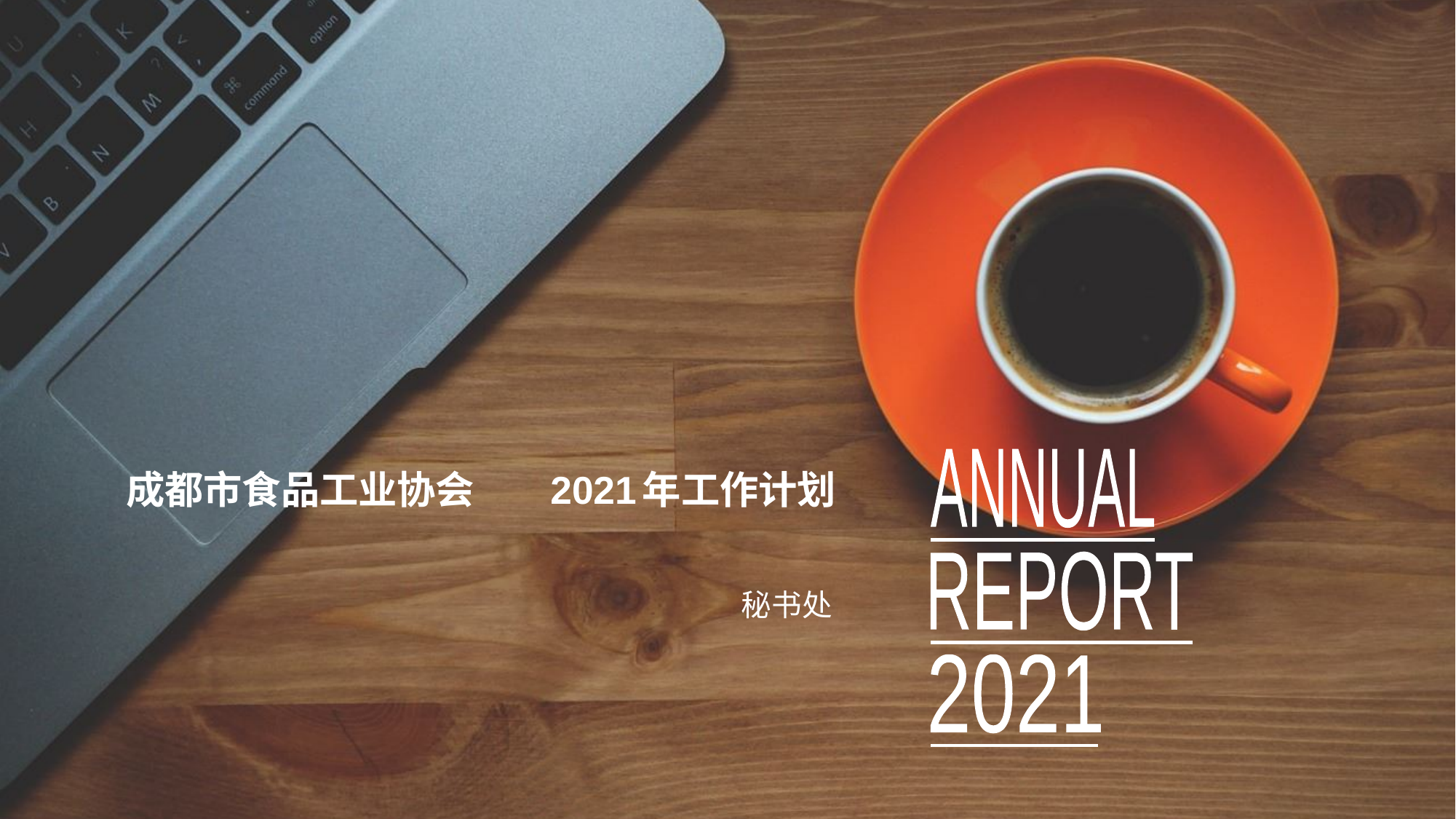

ANNUAL
REPORT
2021
# 成都市食品工业协会        2021年工作计划

秘书处